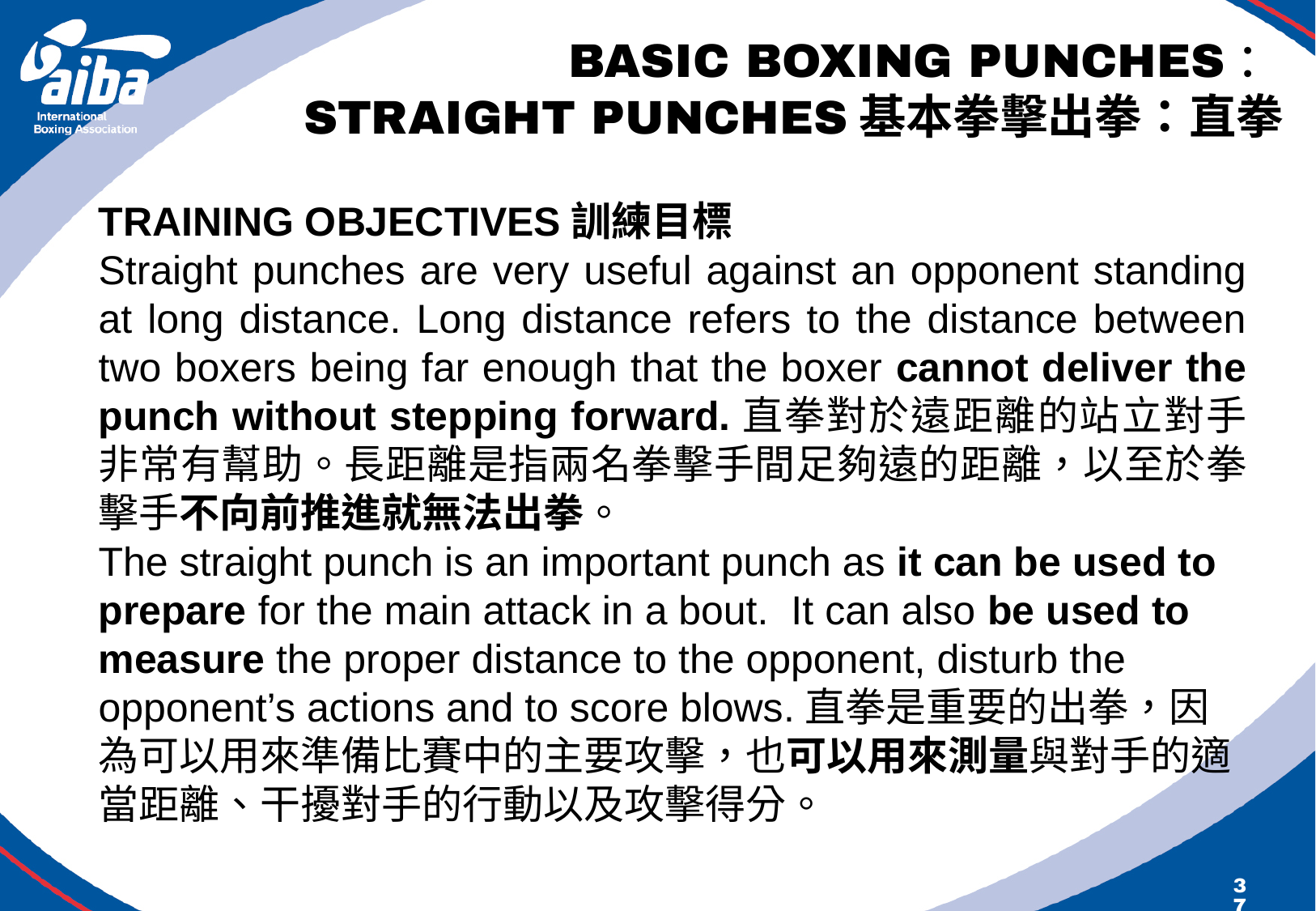

# BASIC BOXING PUNCHES： STRAIGHT PUNCHES基本拳擊出拳：直拳
TRAINING OBJECTIVES訓練目標
Straight punches are very useful against an opponent standing at long distance. Long distance refers to the distance between two boxers being far enough that the boxer cannot deliver the punch without stepping forward.直拳對於遠距離的站立對手非常有幫助。長距離是指兩名拳擊手間足夠遠的距離，以至於拳擊手不向前推進就無法出拳。
The straight punch is an important punch as it can be used to prepare for the main attack in a bout.  It can also be used to measure the proper distance to the opponent, disturb the opponent’s actions and to score blows.直拳是重要的出拳，因為可以用來準備比賽中的主要攻擊，也可以用來測量與對手的適當距離、干擾對手的行動以及攻擊得分。
378